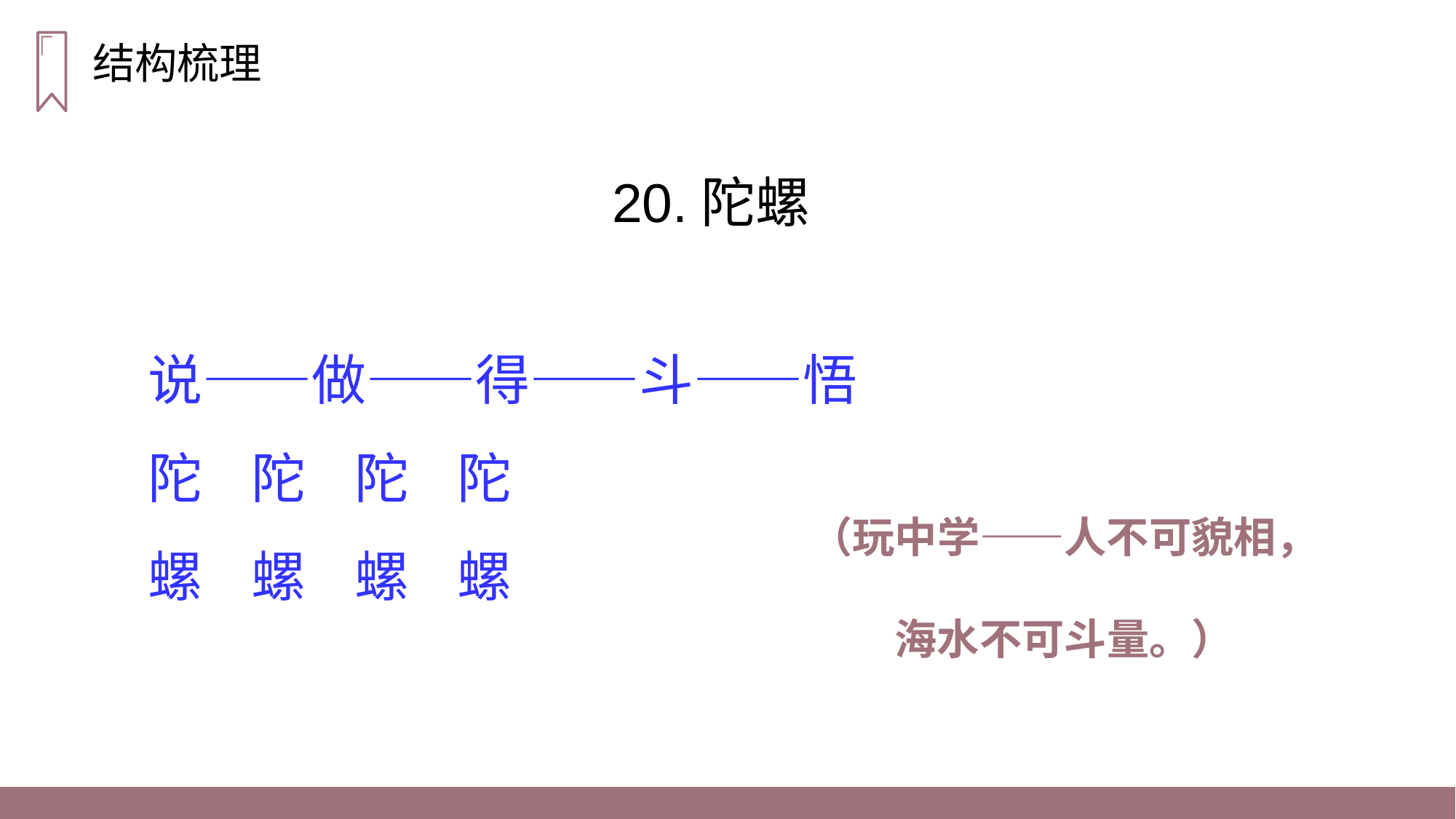

结构梳理
20.陀螺
说——做——得——斗——悟
陀    陀    陀    陀
螺    螺    螺    螺
（玩中学——人不可貌相，海水不可斗量。）